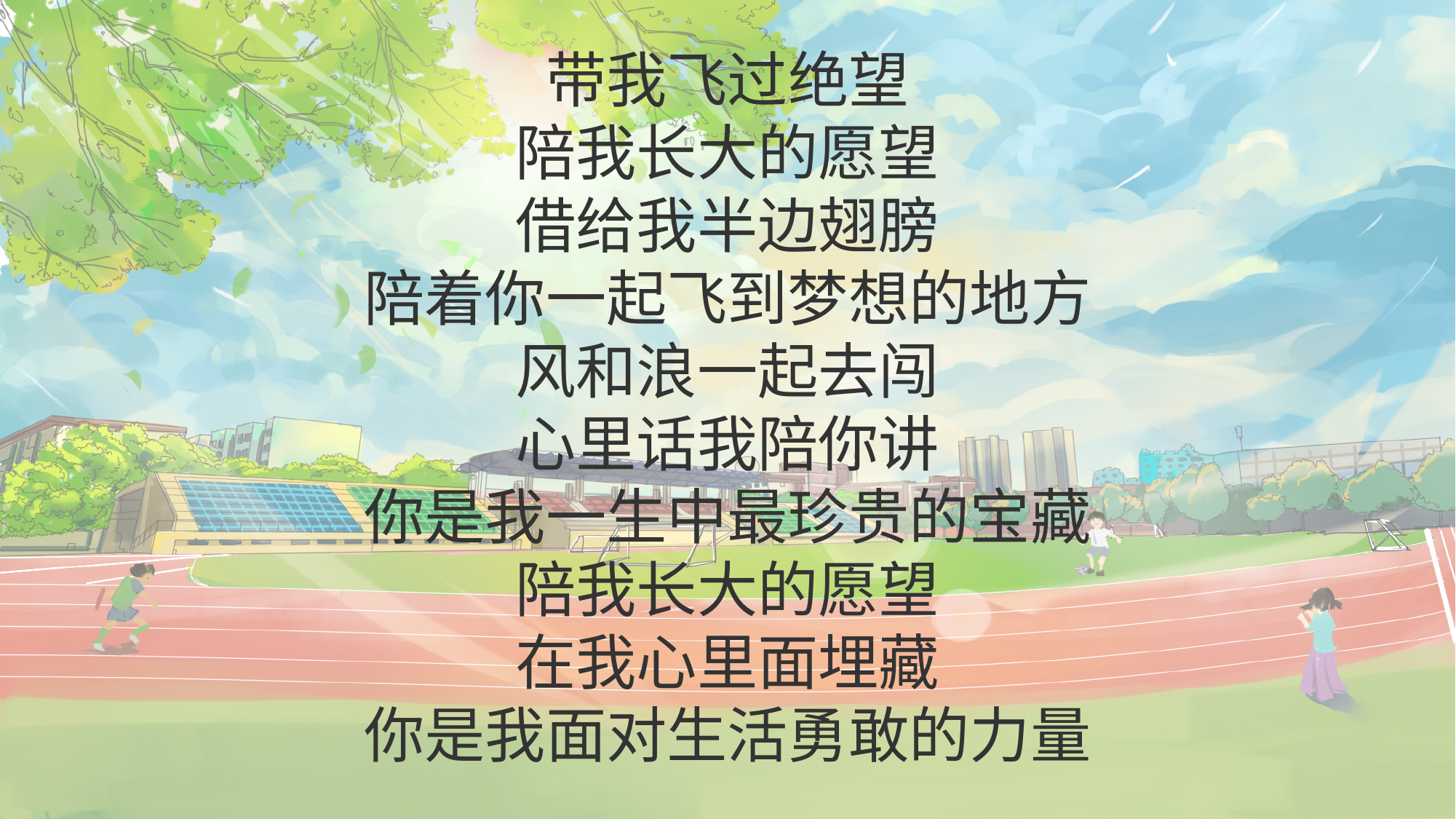

带我飞过绝望
陪我长大的愿望
借给我半边翅膀
陪着你一起飞到梦想的地方
风和浪一起去闯
心里话我陪你讲
你是我一生中最珍贵的宝藏
陪我长大的愿望
在我心里面埋藏
你是我面对生活勇敢的力量